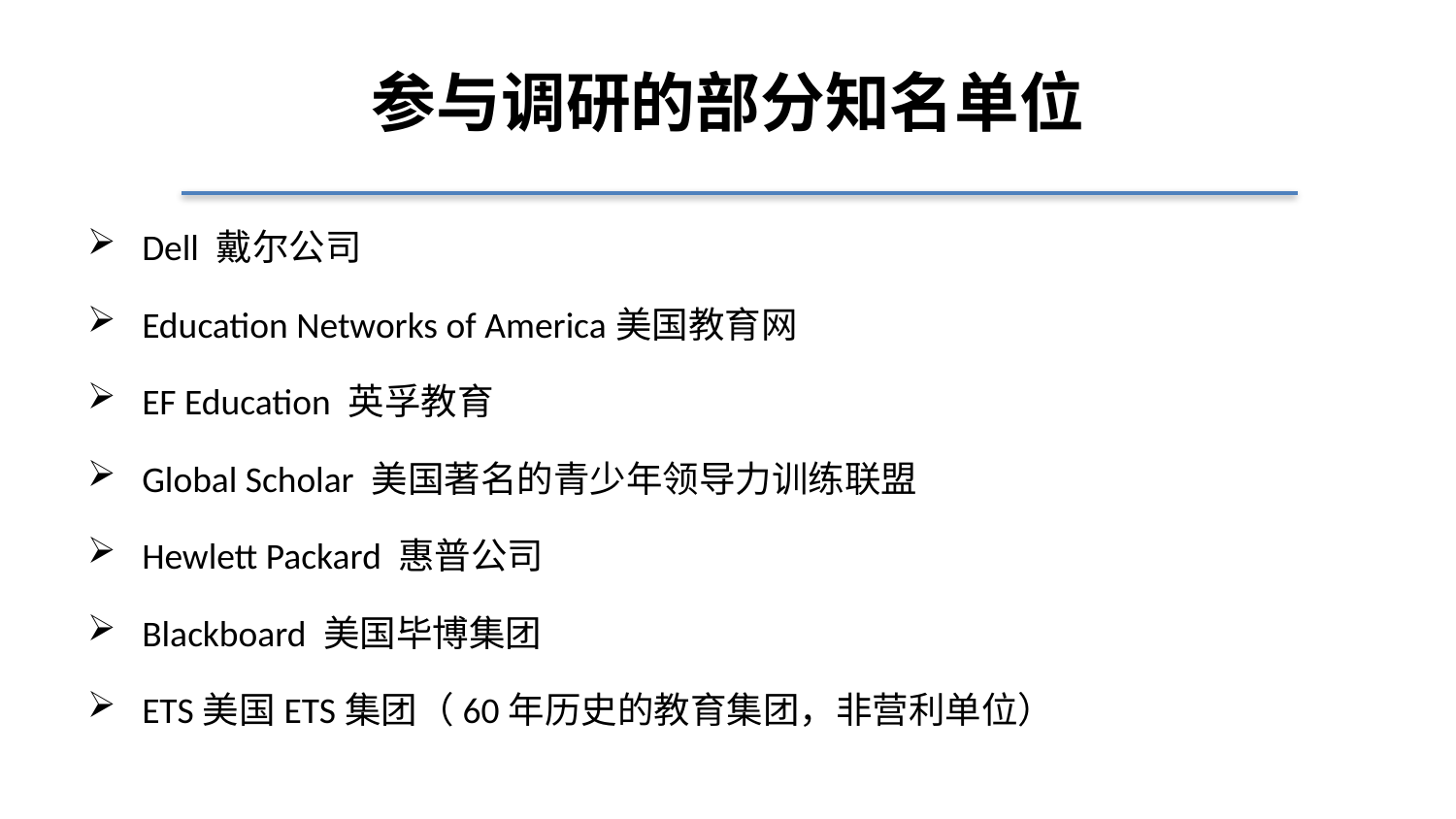

# 参与调研的部分知名单位
Dell 戴尔公司
Education Networks of America美国教育网
EF Education 英孚教育
Global Scholar 美国著名的青少年领导力训练联盟
Hewlett Packard 惠普公司
Blackboard 美国毕博集团
ETS美国ETS集团（60年历史的教育集团，非营利单位）